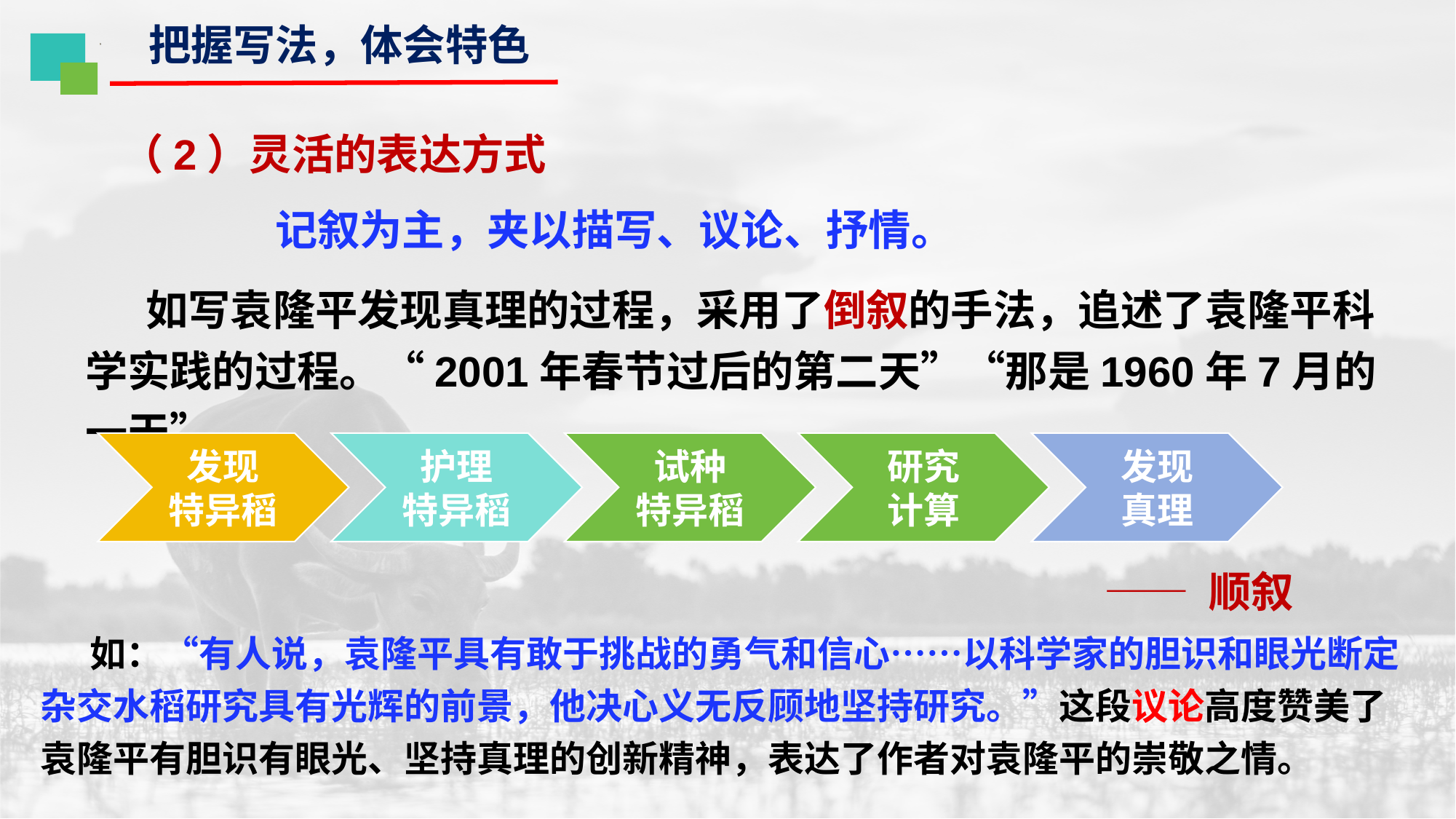

把握写法，体会特色

（2）灵活的表达方式
记叙为主，夹以描写、议论、抒情。
       如写袁隆平发现真理的过程，采用了倒叙的手法，追述了袁隆平科学实践的过程。“2001年春节过后的第二天”“那是1960年7月的一天”
发现
特异稻
护理
特异稻
试种
特异稻
研究
计算
发现
真理
—— 顺叙
       如：“有人说，袁隆平具有敢于挑战的勇气和信心……以科学家的胆识和眼光断定杂交水稻研究具有光辉的前景，他决心义无反顾地坚持研究。”这段议论高度赞美了袁隆平有胆识有眼光、坚持真理的创新精神，表达了作者对袁隆平的崇敬之情。